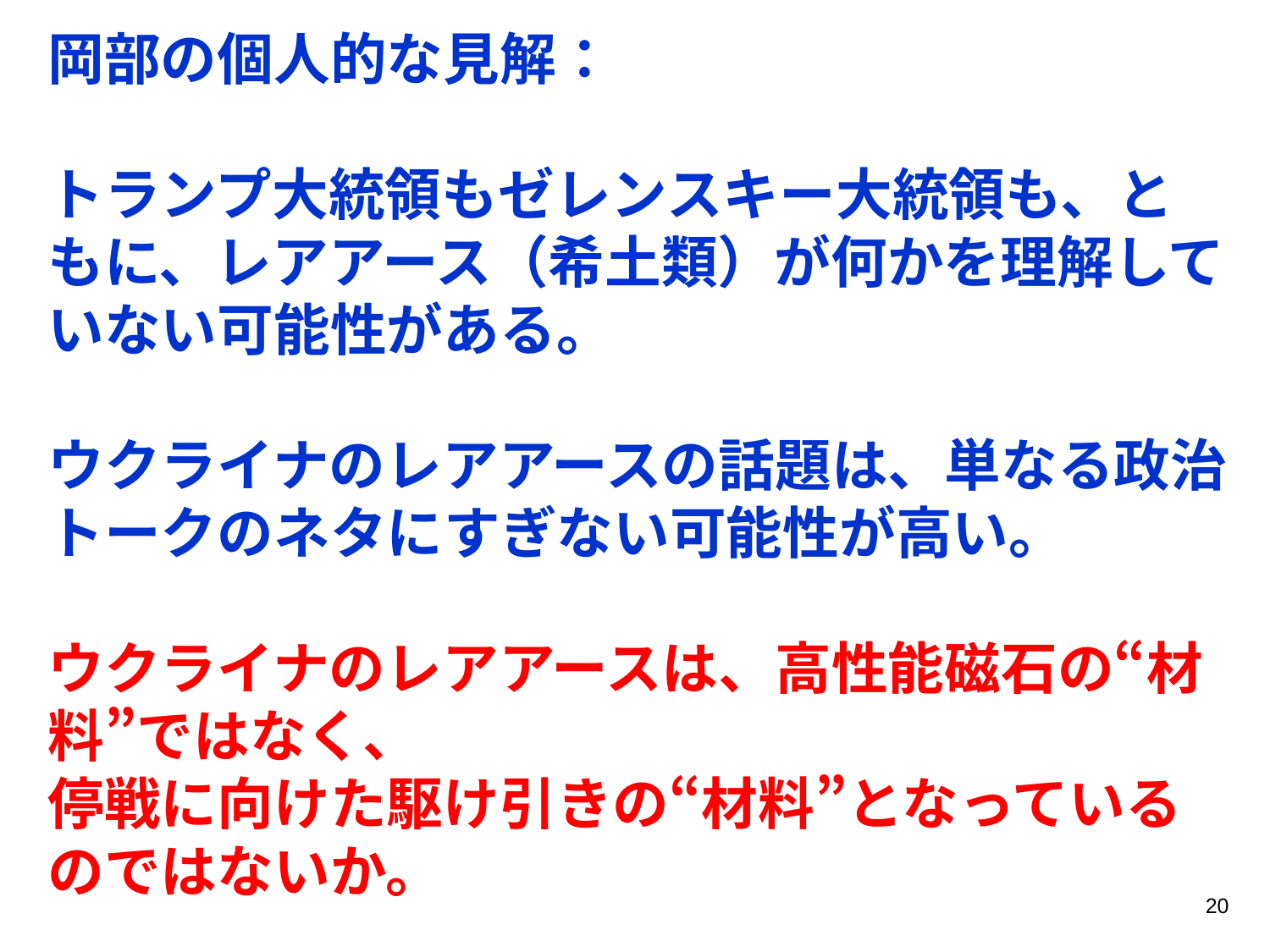

岡部の個人的な見解：

トランプ大統領もゼレンスキー大統領も、ともに、レアアース（希土類）が何かを理解していない可能性がある。

ウクライナのレアアースの話題は、単なる政治トークのネタにすぎない可能性が高い。

ウクライナのレアアースは、高性能磁石の“材料”ではなく、
停戦に向けた駆け引きの“材料”となっているのではないか。
20